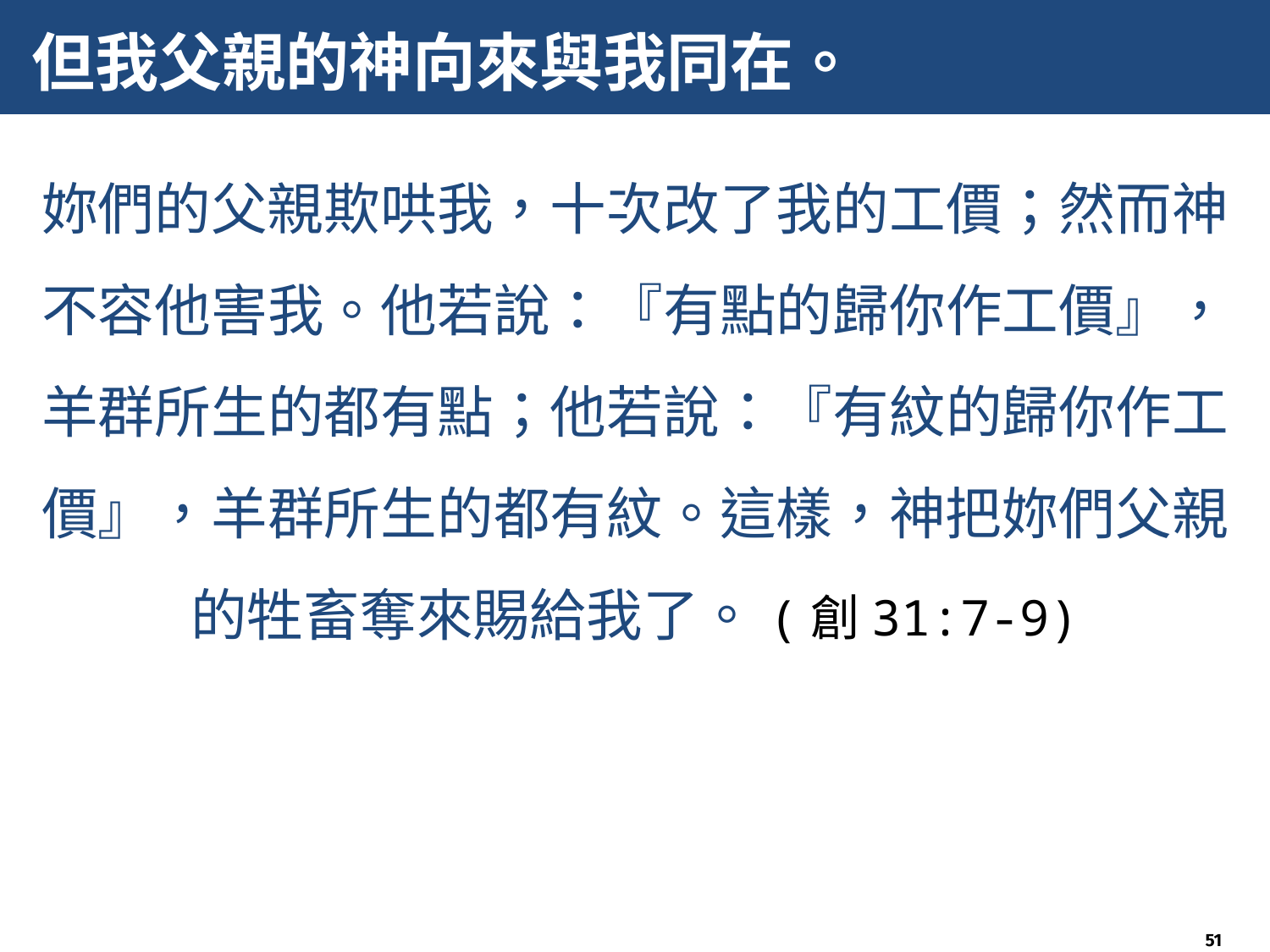

# 但我父親的神向來與我同在。
妳們的父親欺哄我，十次改了我的工價；然而神不容他害我。他若說：『有點的歸你作工價』，羊群所生的都有點；他若說：『有紋的歸你作工價』，羊群所生的都有紋。這樣，神把妳們父親的牲畜奪來賜給我了。(創31:7-9)